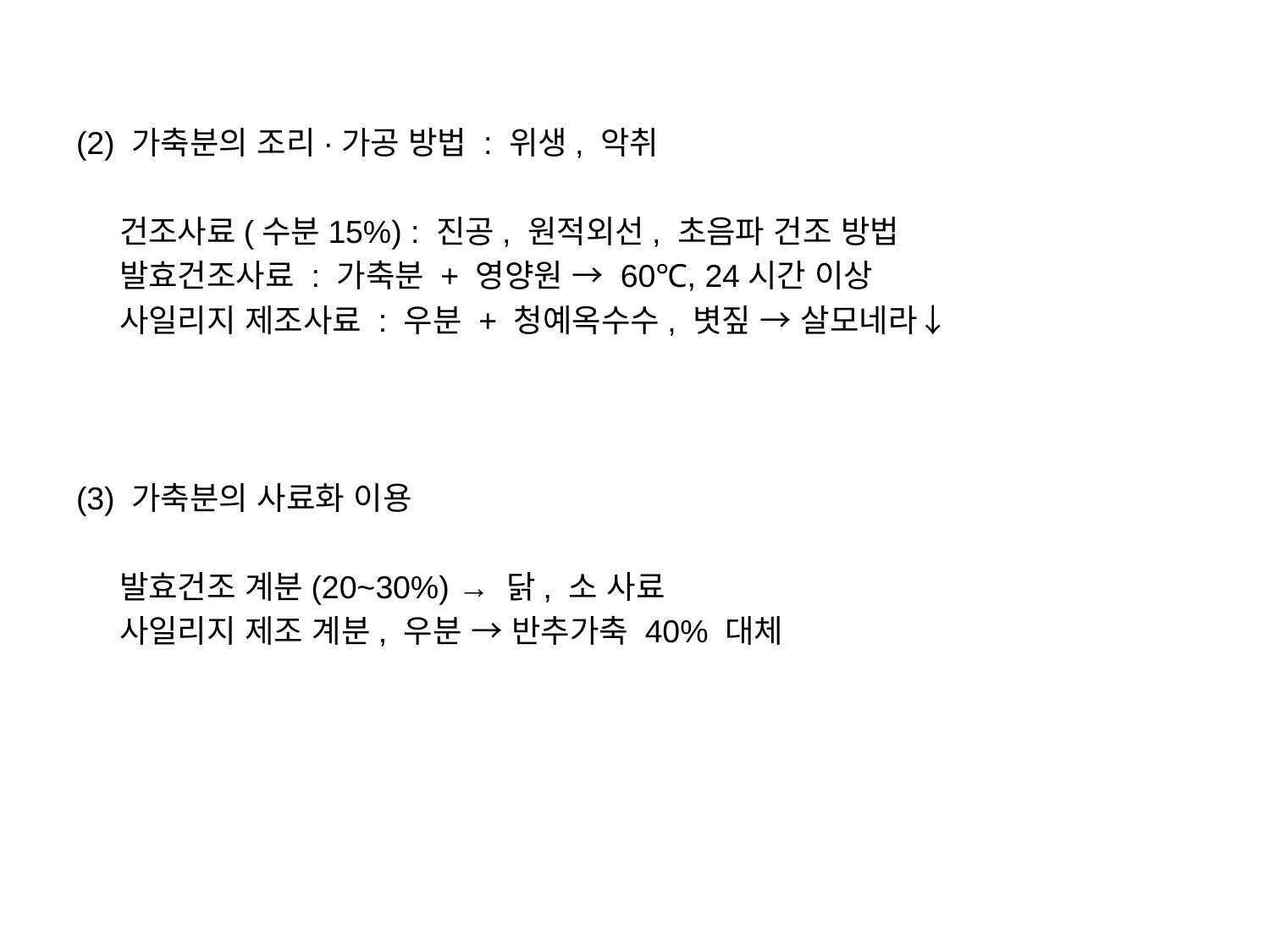

(2) 가축분의 조리·가공 방법 : 위생, 악취

    건조사료(수분15%) : 진공, 원적외선, 초음파 건조 방법
    발효건조사료 : 가축분 + 영양원 → 60℃, 24시간 이상
    사일리지 제조사료 : 우분 + 청예옥수수, 볏짚 → 살모네라↓

(3) 가축분의 사료화 이용

    발효건조 계분(20~30%) → 닭, 소 사료
    사일리지 제조 계분, 우분 → 반추가축 40% 대체